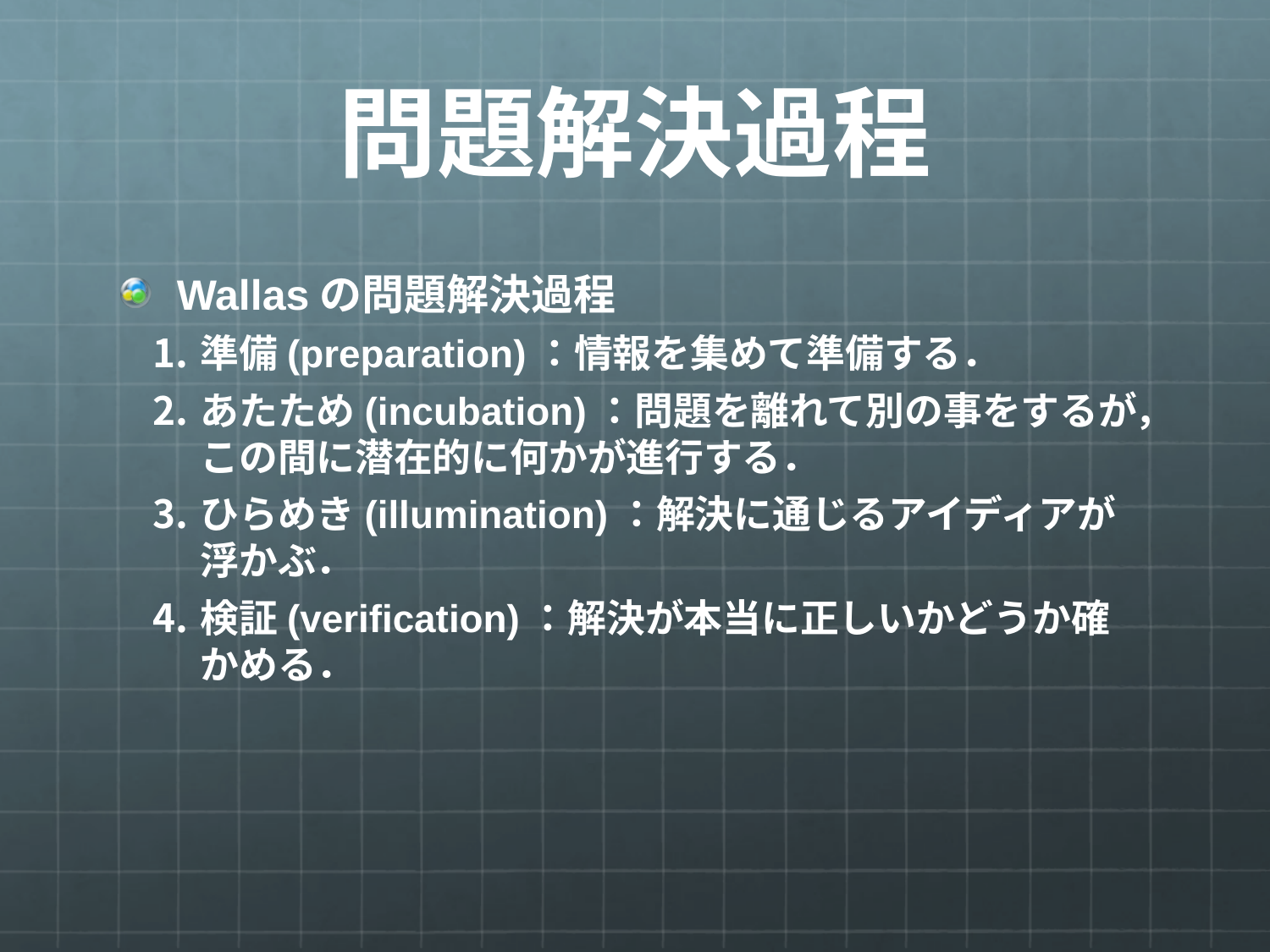

# 問題解決過程
Wallasの問題解決過程
準備(preparation)：情報を集めて準備する．
あたため(incubation)：問題を離れて別の事をするが，この間に潜在的に何かが進行する．
ひらめき(illumination)：解決に通じるアイディアが浮かぶ．
検証(verification)：解決が本当に正しいかどうか確かめる．